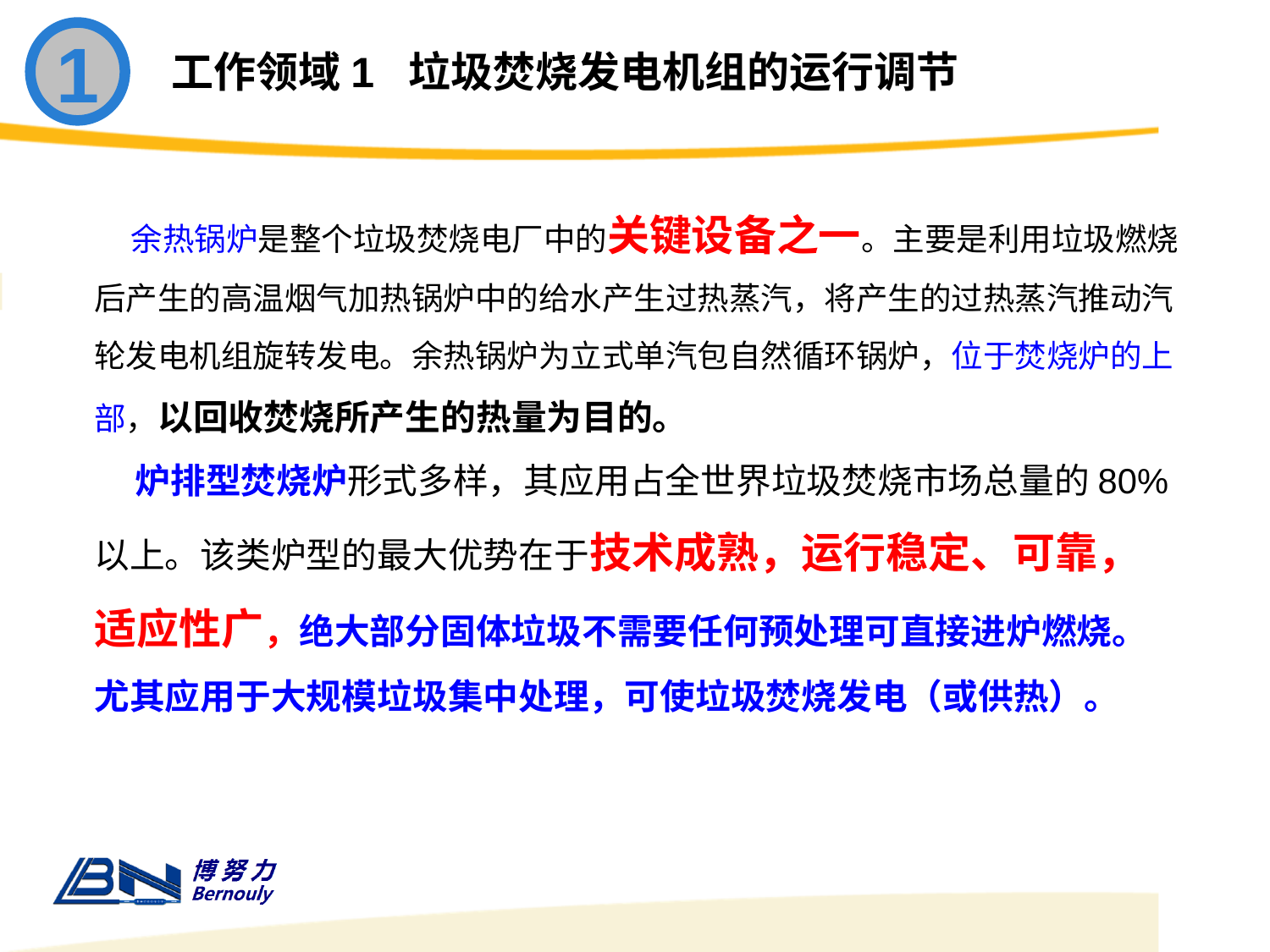

1
工作领域1  垃圾焚烧发电机组的运行调节
    余热锅炉是整个垃圾焚烧电厂中的关键设备之一。主要是利用垃圾燃烧后产生的高温烟气加热锅炉中的给水产生过热蒸汽，将产生的过热蒸汽推动汽轮发电机组旋转发电。余热锅炉为立式单汽包自然循环锅炉，位于焚烧炉的上部，以回收焚烧所产生的热量为目的。
    炉排型焚烧炉形式多样，其应用占全世界垃圾焚烧市场总量的80%以上。该类炉型的最大优势在于技术成熟，运行稳定、可靠，适应性广，绝大部分固体垃圾不需要任何预处理可直接进炉燃烧。尤其应用于大规模垃圾集中处理，可使垃圾焚烧发电（或供热）。